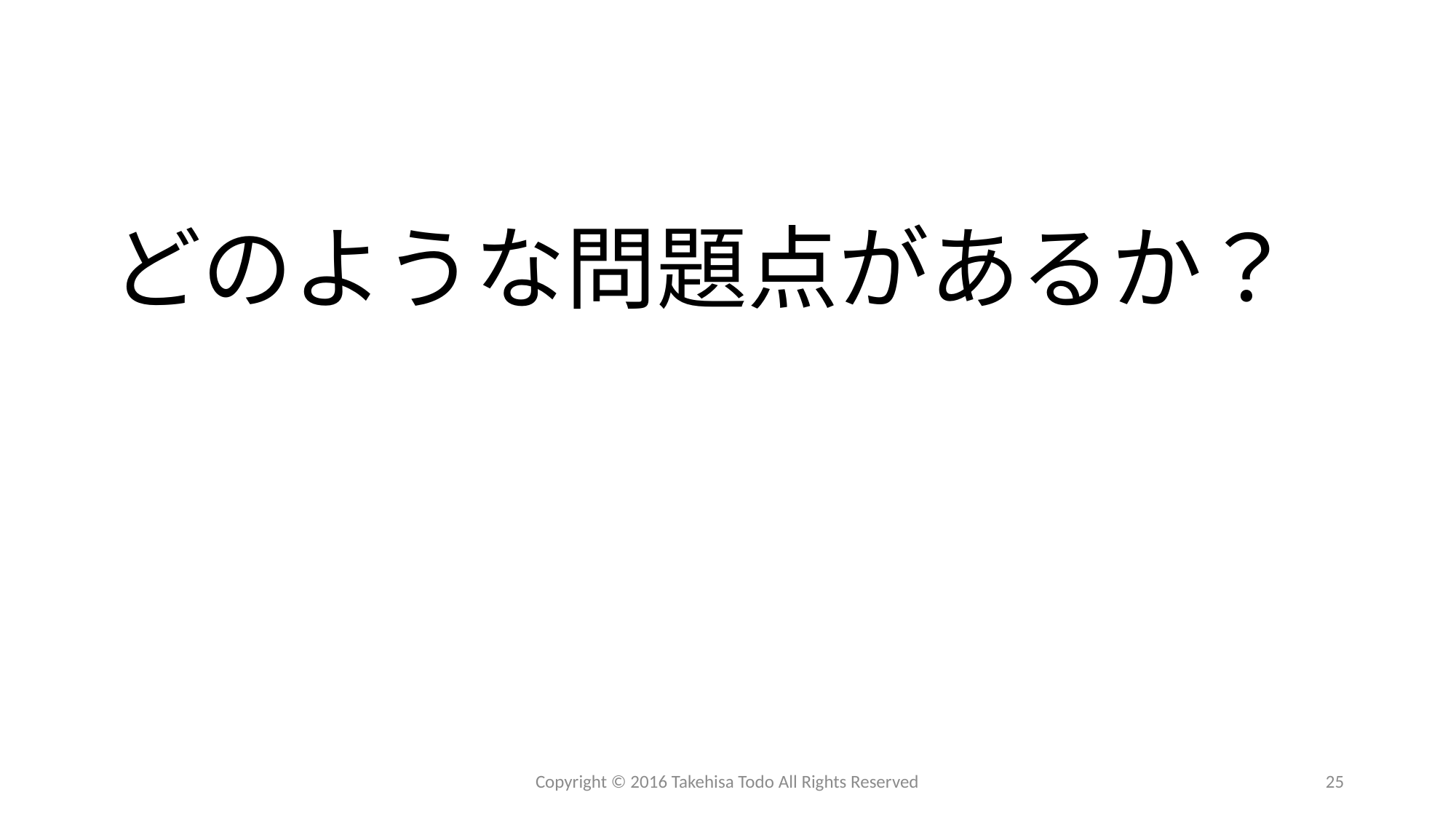

#
どのような問題点があるか？
Copyright © 2016 Takehisa Todo All Rights Reserved
25